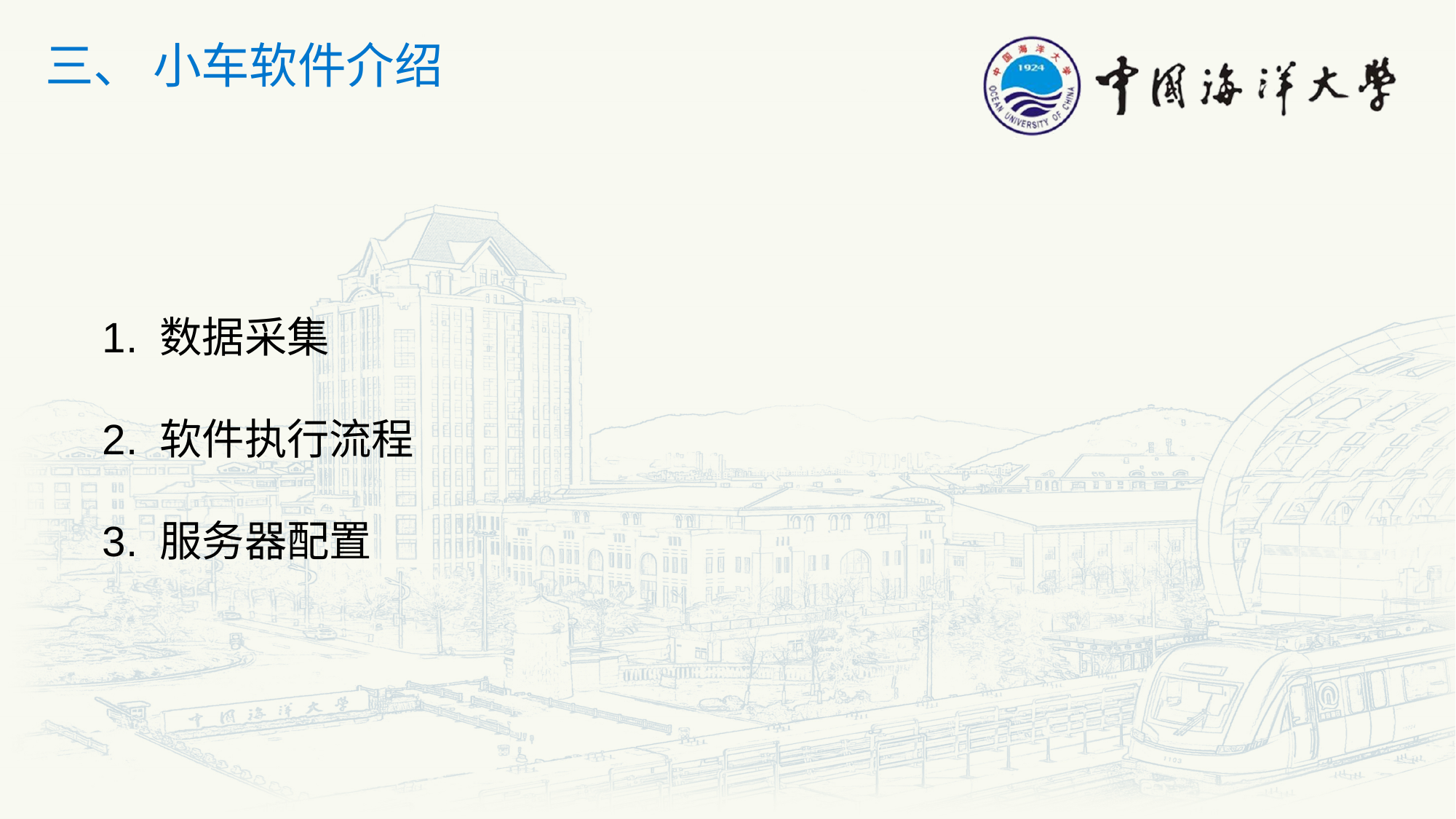

三、 小车软件介绍

1. 数据采集
2. 软件执行流程
3. 服务器配置